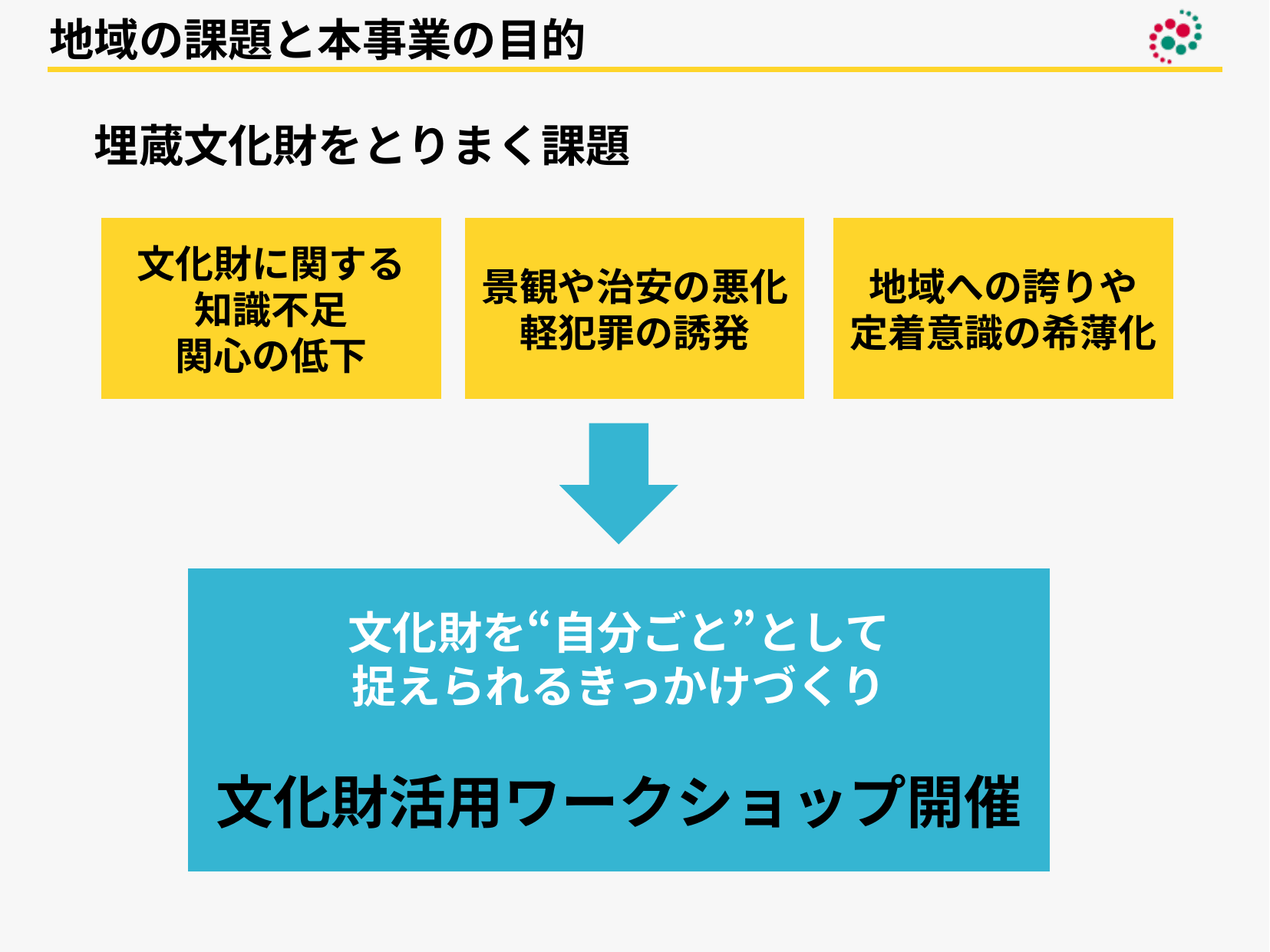

地域の課題と本事業の目的

埋蔵文化財をとりまく課題
地域への誇りや
定着意識の希薄化
文化財に関する
知識不足
関心の低下
景観や治安の悪化
軽犯罪の誘発

文化財を“自分ごと”として
捉えられるきっかけづくり

文化財活用ワークショップ開催